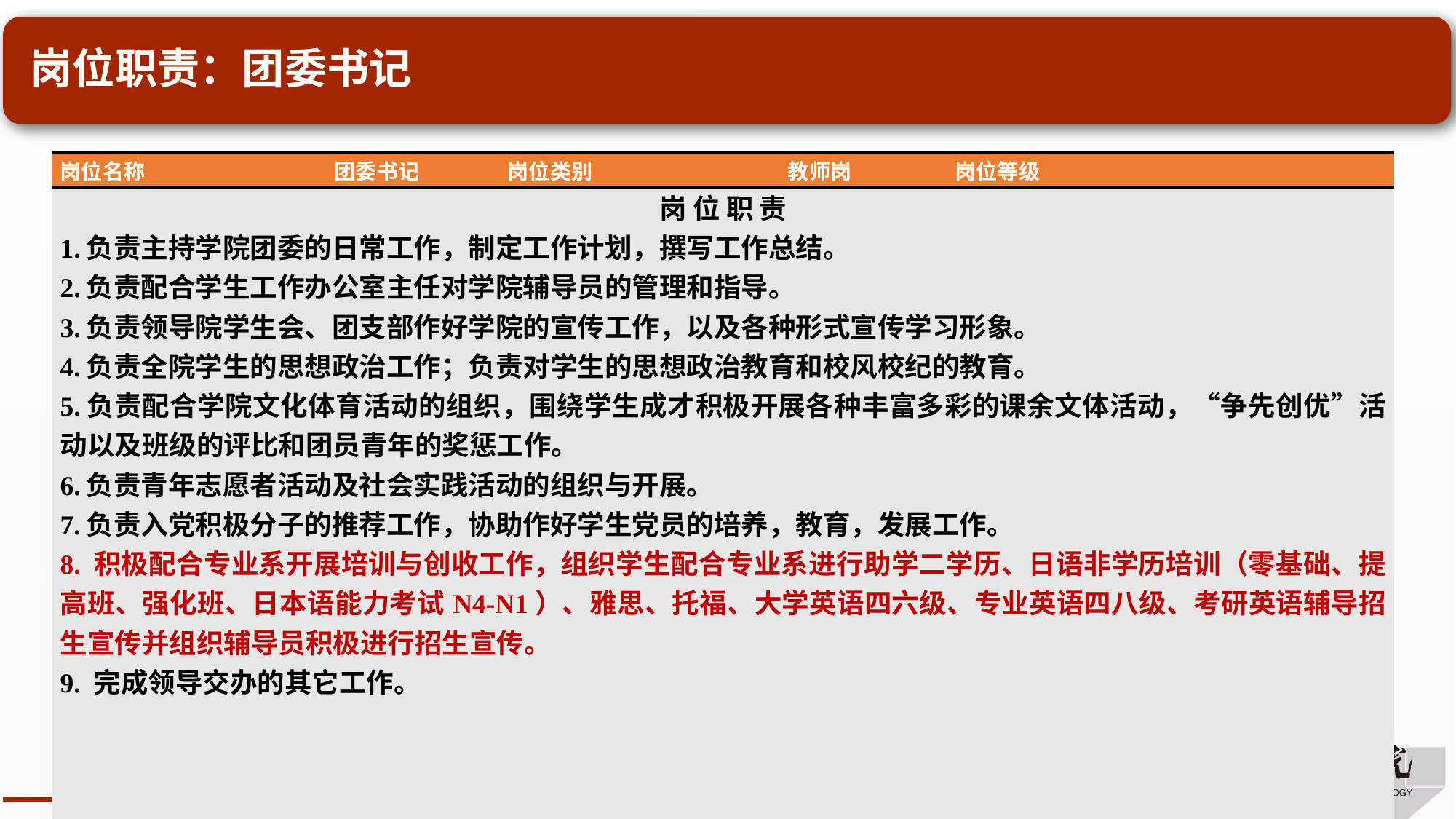

# 岗位职责：团委书记
| 岗位名称 | 团委书记 | 岗位类别 | 教师岗 | 岗位等级 |  |
| --- | --- | --- | --- | --- | --- |
| 岗 位 职 责 1.负责主持学院团委的日常工作，制定工作计划，撰写工作总结。 2.负责配合学生工作办公室主任对学院辅导员的管理和指导。 3.负责领导院学生会、团支部作好学院的宣传工作，以及各种形式宣传学习形象。 4.负责全院学生的思想政治工作；负责对学生的思想政治教育和校风校纪的教育。 5.负责配合学院文化体育活动的组织，围绕学生成才积极开展各种丰富多彩的课余文体活动，“争先创优”活动以及班级的评比和团员青年的奖惩工作。 6.负责青年志愿者活动及社会实践活动的组织与开展。 7.负责入党积极分子的推荐工作，协助作好学生党员的培养，教育，发展工作。 8. 积极配合专业系开展培训与创收工作，组织学生配合专业系进行助学二学历、日语非学历培训（零基础、提高班、强化班、日本语能力考试N4-N1）、雅思、托福、大学英语四六级、专业英语四八级、考研英语辅导招生宣传并组织辅导员积极进行招生宣传。 9. 完成领导交办的其它工作。 |  |  |  |  |  |